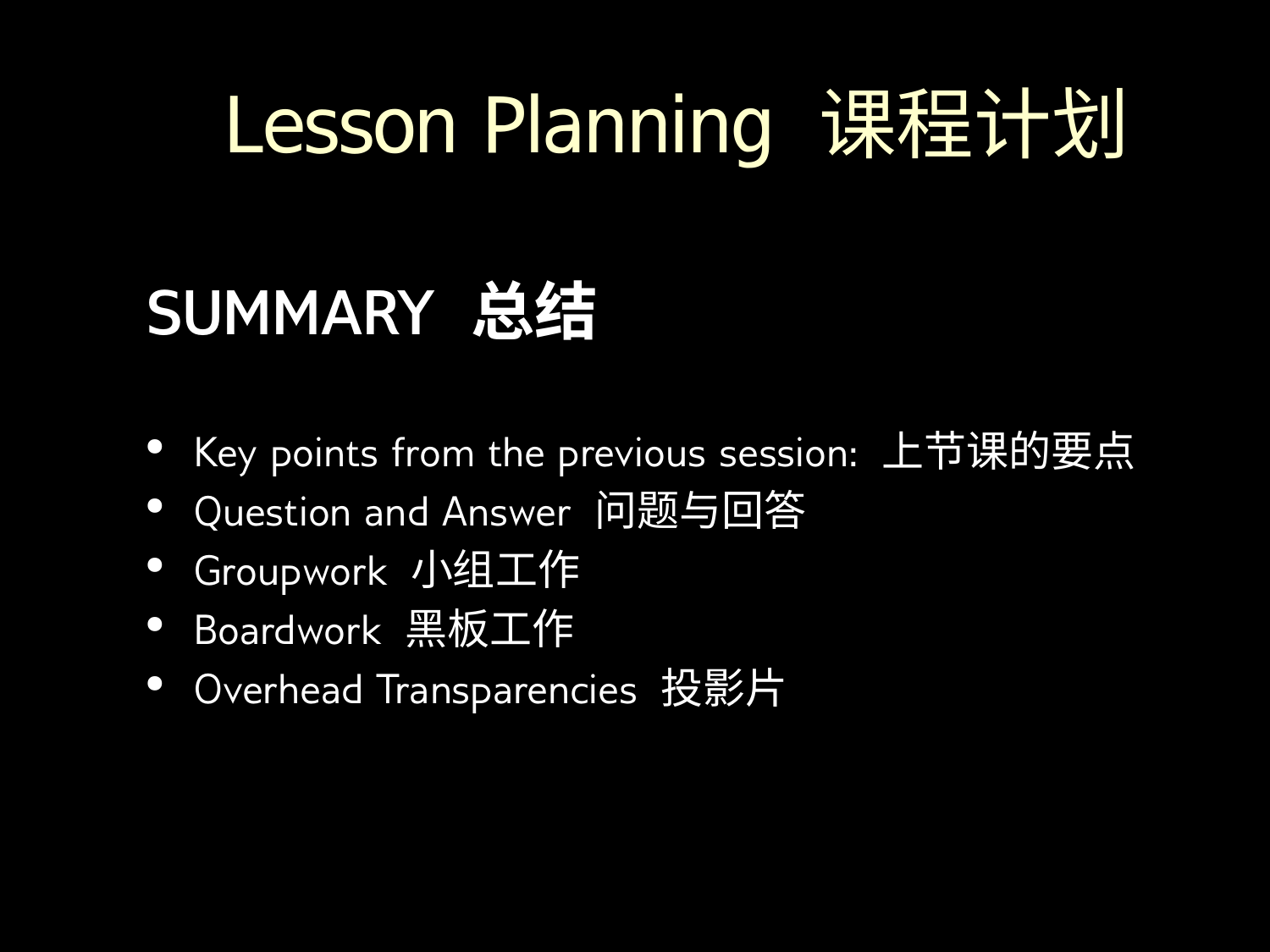

# Lesson Planning 课程计划
SUMMARY 总结

Key points from the previous session: 上节课的要点
Question and Answer 问题与回答
Groupwork 小组工作
Boardwork 黑板工作
Overhead Transparencies 投影片